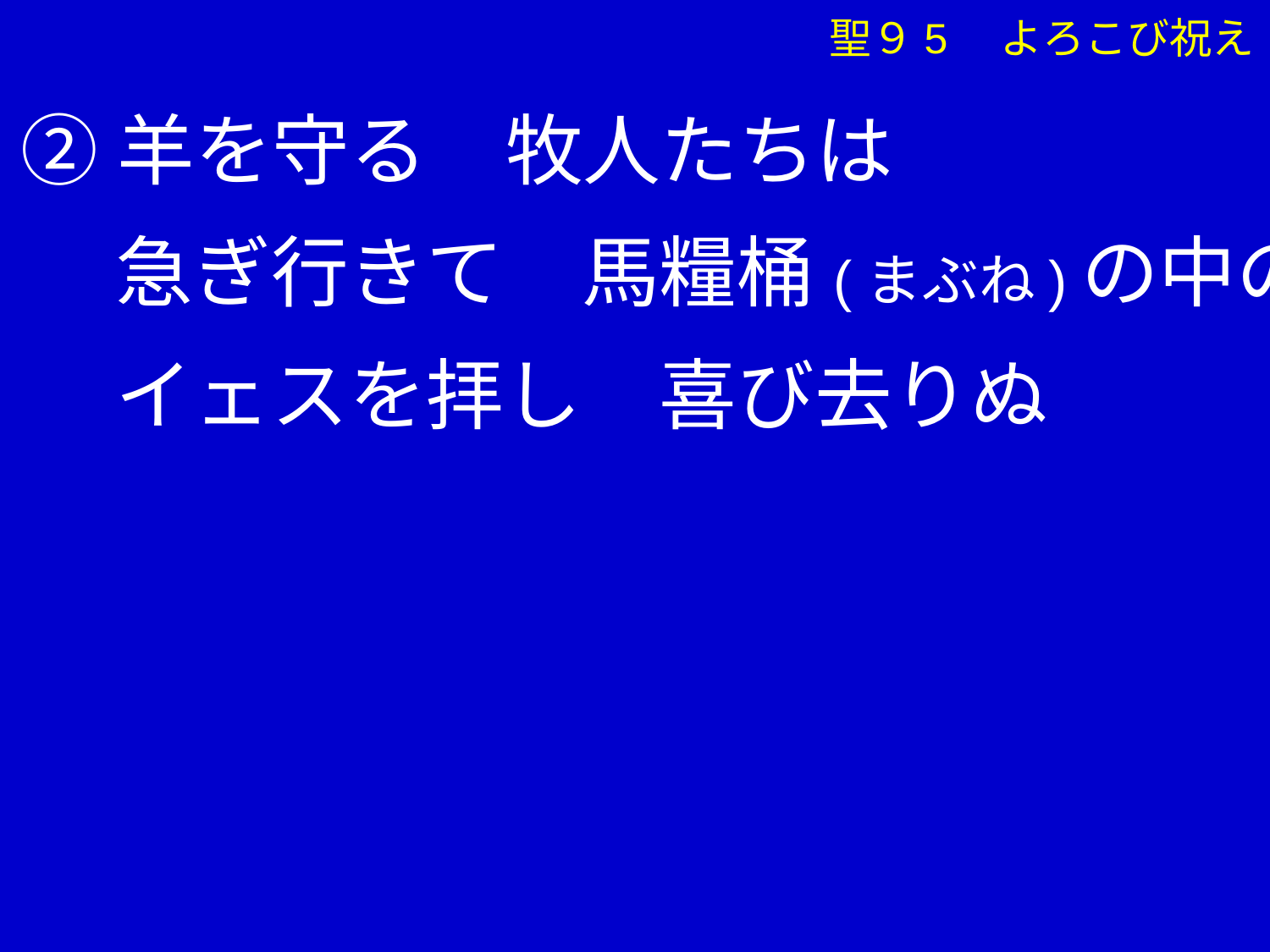

②羊を守る　牧人たちは
　 急ぎ行きて　馬糧桶(まぶね)の中の
　 イェスを拝し　喜び去りぬ

聖９5　よろこび祝え